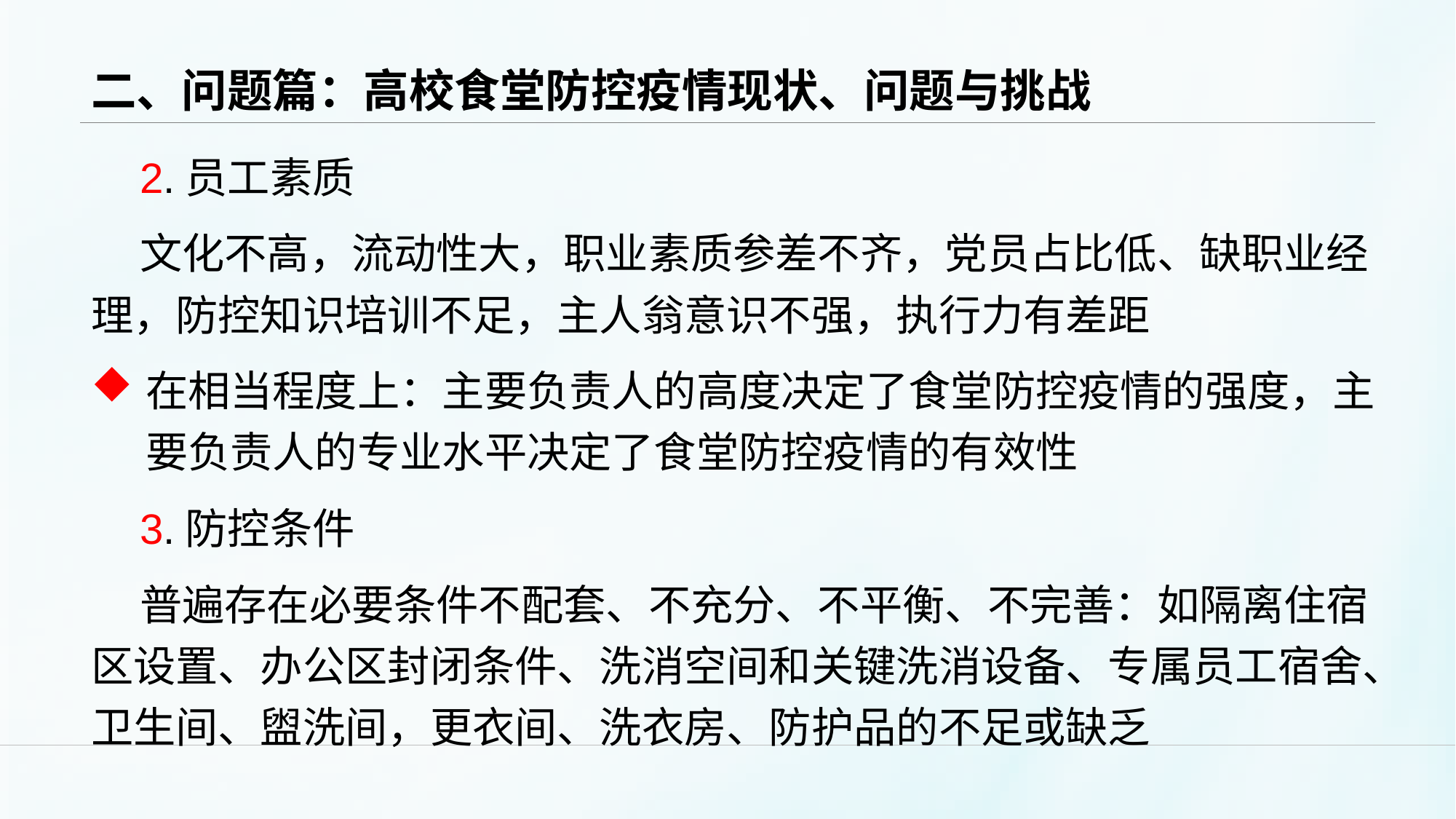

# 二、问题篇：高校食堂防控疫情现状、问题与挑战
2.员工素质
文化不高，流动性大，职业素质参差不齐，党员占比低、缺职业经理，防控知识培训不足，主人翁意识不强，执行力有差距
在相当程度上：主要负责人的高度决定了食堂防控疫情的强度，主要负责人的专业水平决定了食堂防控疫情的有效性
3.防控条件
普遍存在必要条件不配套、不充分、不平衡、不完善：如隔离住宿区设置、办公区封闭条件、洗消空间和关键洗消设备、专属员工宿舍、卫生间、盥洗间，更衣间、洗衣房、防护品的不足或缺乏